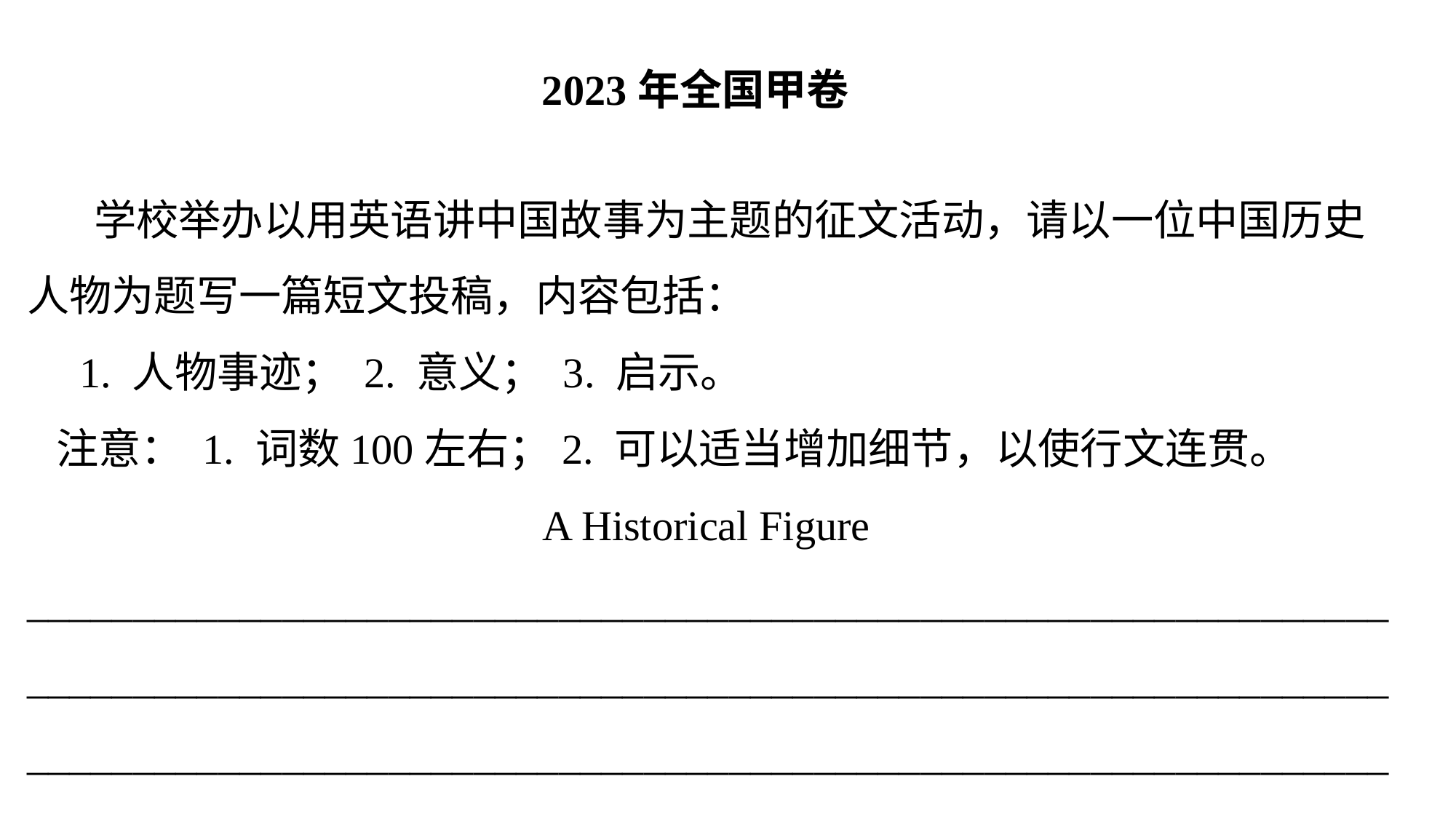

2023年全国甲卷
      学校举办以用英语讲中国故事为主题的征文活动，请以一位中国历史人物为题写一篇短文投稿，内容包括：
     1. 人物事迹； 2. 意义； 3. 启示。
  注意： 1. 词数100左右；2. 可以适当增加细节，以使行文连贯。
A Historical Figure
________________________________________________________________
________________________________________________________________
________________________________________________________________